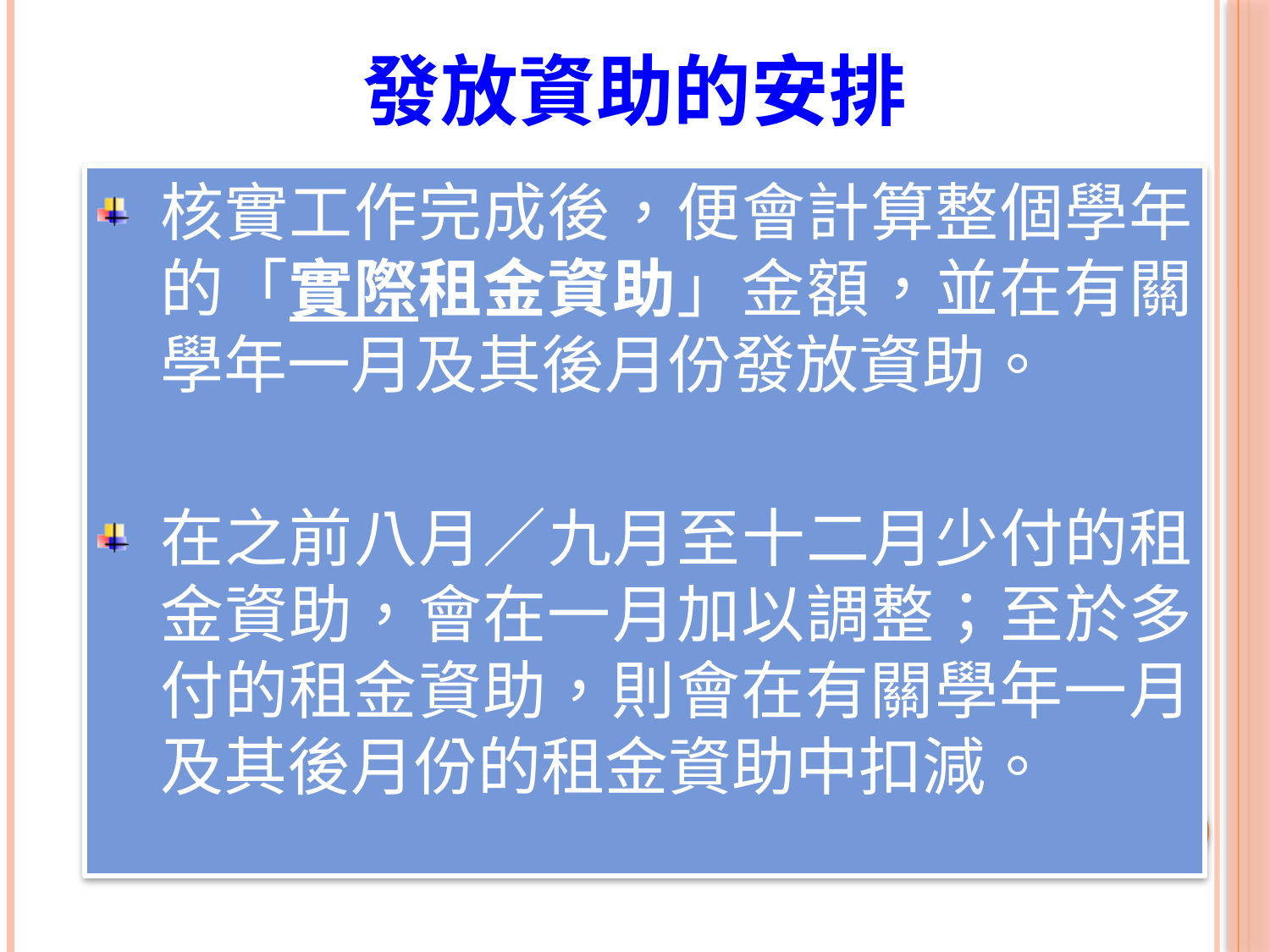

發放資助的安排
核實工作完成後，便會計算整個學年的「實際租金資助」金額，並在有關學年一月及其後月份發放資助。

在之前八月／九月至十二月少付的租金資助，會在一月加以調整；至於多付的租金資助，則會在有關學年一月及其後月份的租金資助中扣減。